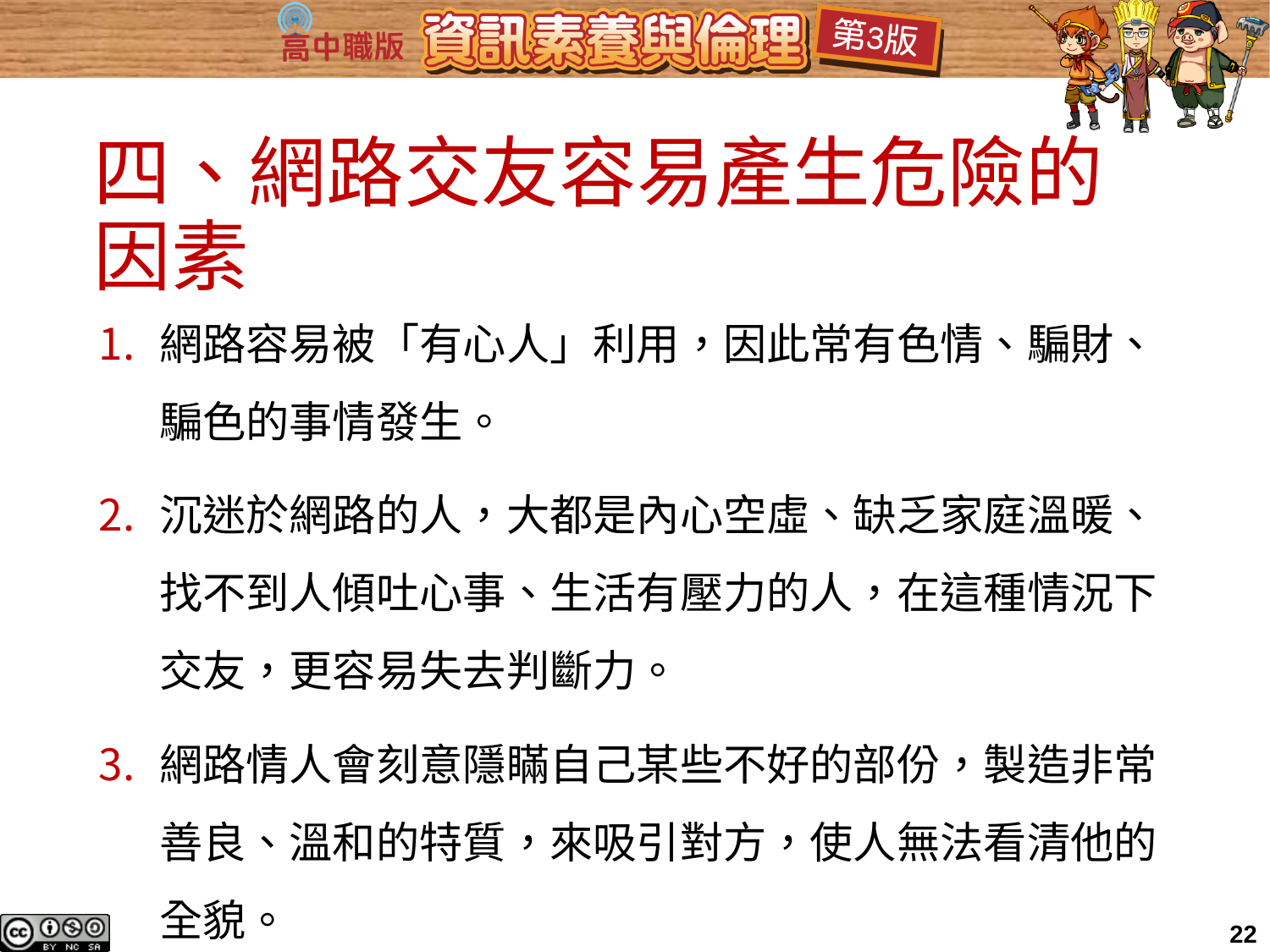

# 四、網路交友容易產生危險的因素

網路容易被「有心人」利用，因此常有色情、騙財、騙色的事情發生。
沉迷於網路的人，大都是內心空虛、缺乏家庭溫暖、找不到人傾吐心事、生活有壓力的人，在這種情況下交友，更容易失去判斷力。
網路情人會刻意隱瞞自己某些不好的部份，製造非常善良、溫和的特質，來吸引對方，使人無法看清他的全貌。
22